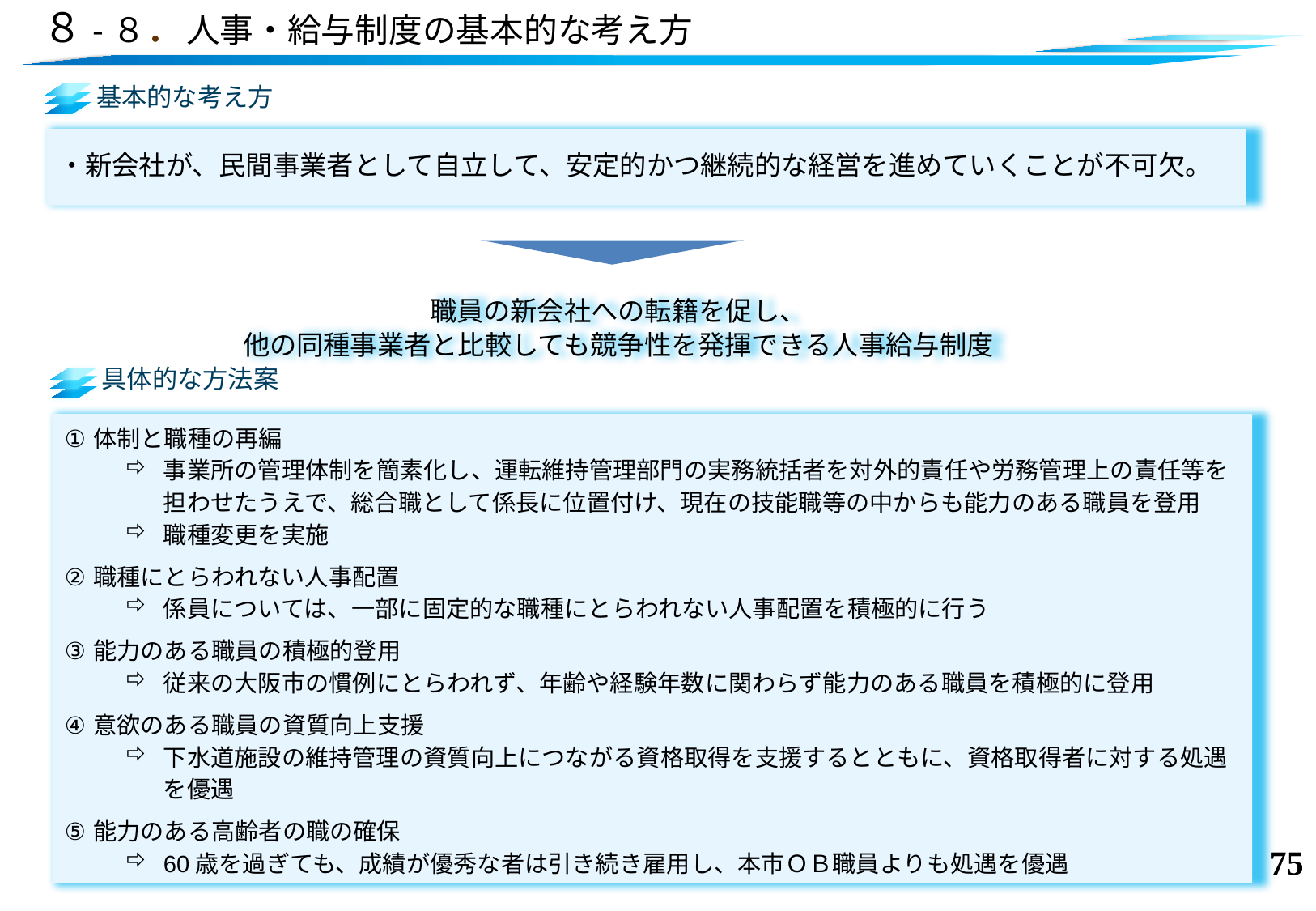

# ８-８．人事・給与制度の基本的な考え方
基本的な考え方

・新会社が、民間事業者として自立して、安定的かつ継続的な経営を進めていくことが不可欠。

職員の新会社への転籍を促し、
他の同種事業者と比較しても競争性を発揮できる人事給与制度
具体的な方法案

体制と職種の再編
事業所の管理体制を簡素化し、運転維持管理部門の実務統括者を対外的責任や労務管理上の責任等を担わせたうえで、総合職として係長に位置付け、現在の技能職等の中からも能力のある職員を登用
職種変更を実施
職種にとらわれない人事配置
係員については、一部に固定的な職種にとらわれない人事配置を積極的に行う
能力のある職員の積極的登用
従来の大阪市の慣例にとらわれず、年齢や経験年数に関わらず能力のある職員を積極的に登用
意欲のある職員の資質向上支援
下水道施設の維持管理の資質向上につながる資格取得を支援するとともに、資格取得者に対する処遇を優遇
能力のある高齢者の職の確保
60歳を過ぎても、成績が優秀な者は引き続き雇用し、本市ＯＢ職員よりも処遇を優遇
75